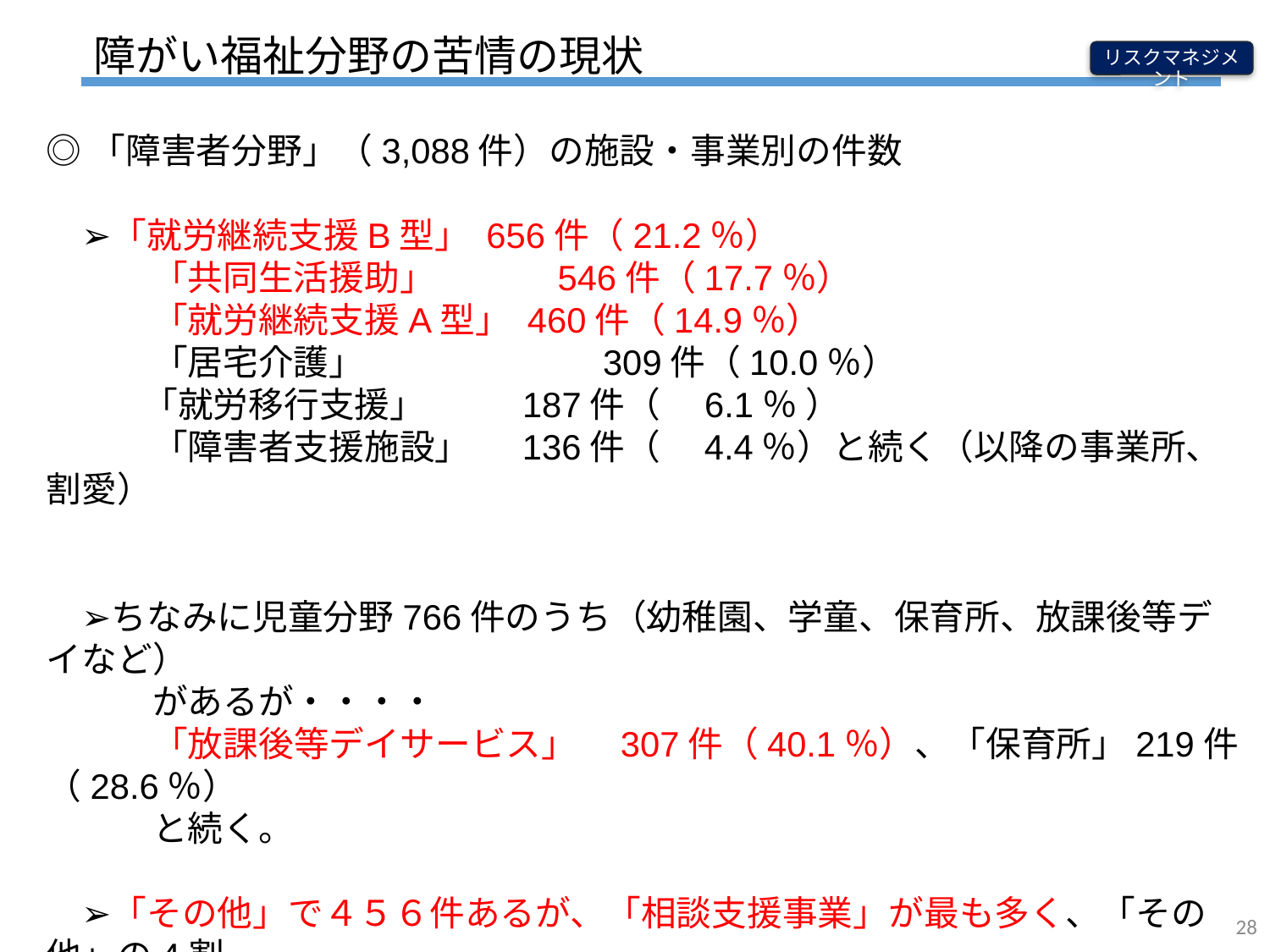

障がい福祉分野の苦情の現状
リスクマネジメント
◎「障害者分野」（3,088件）の施設・事業別の件数

　➢「就労継続支援B型」 656件（21.2％）
　　　「共同生活援助」　　　 546件（17.7％）
　　　「就労継続支援A型」 460件（14.9％）
　　　「居宅介護｣　　　　　　　309件（10.0％）
　　　 ｢就労移行支援｣　　　187件（　6.1％ ）
　　　「障害者支援施設」　 136件（　4.4％）と続く（以降の事業所、割愛）

　➢ちなみに児童分野766件のうち（幼稚園、学童、保育所、放課後等デイなど）
　　　があるが・・・・
　　　「放課後等デイサービス」　307件（40.1％）、「保育所」219件（28.6％）
　　　と続く。

　➢「その他」で４５６件あるが、「相談支援事業」が最も多く、「その他」の4割
　　近くを占めている。（その他には、地域生活支援事業、訪問介護・看護、行政、ショートステイ、
　　　同行援護、移動支援等がある）
28